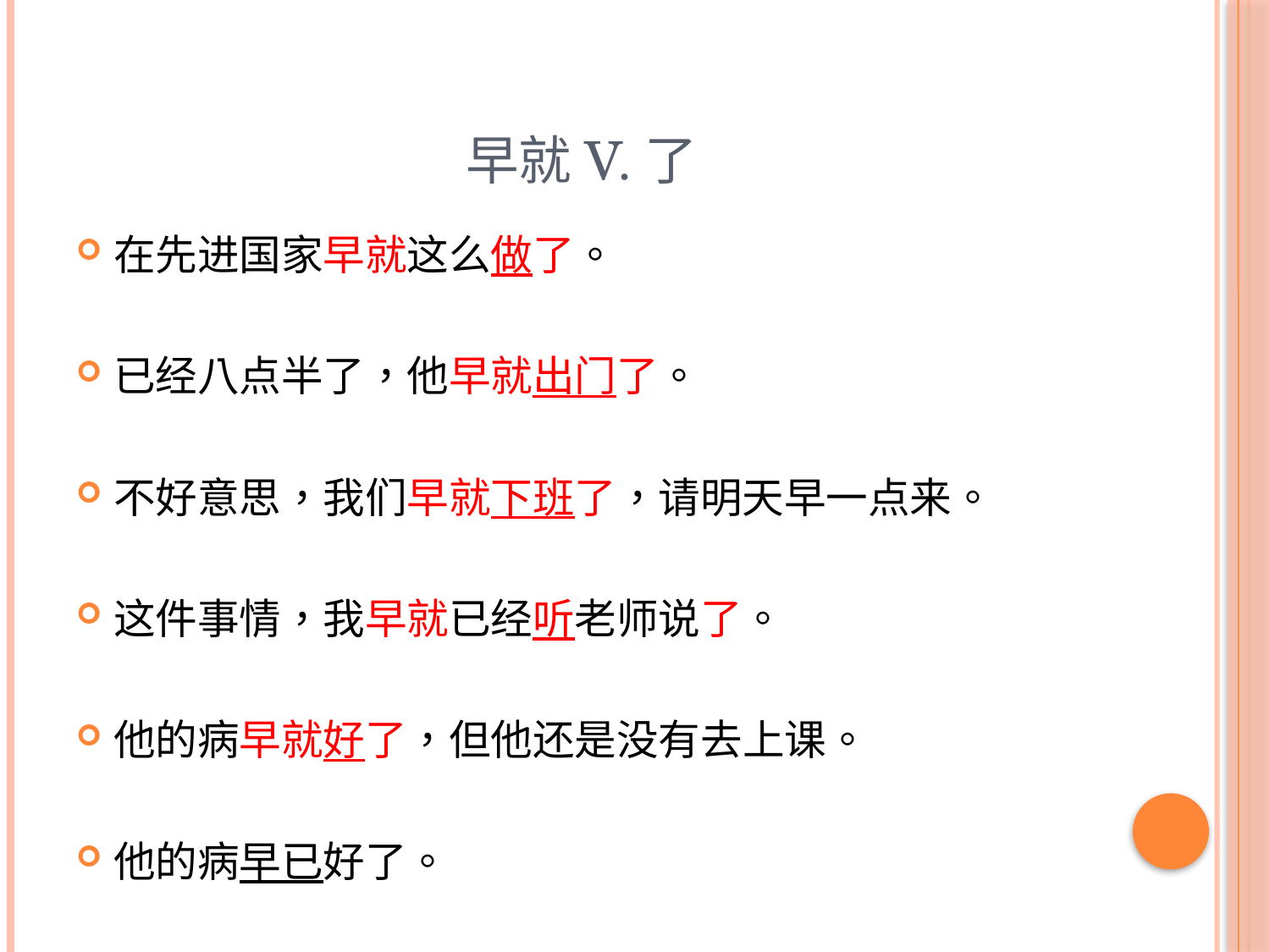

# 早就v.了
在先进国家早就这么做了。

已经八点半了，他早就出门了。

不好意思，我们早就下班了，请明天早一点来。

这件事情，我早就已经听老师说了。

他的病早就好了，但他还是没有去上课。

他的病早已好了。